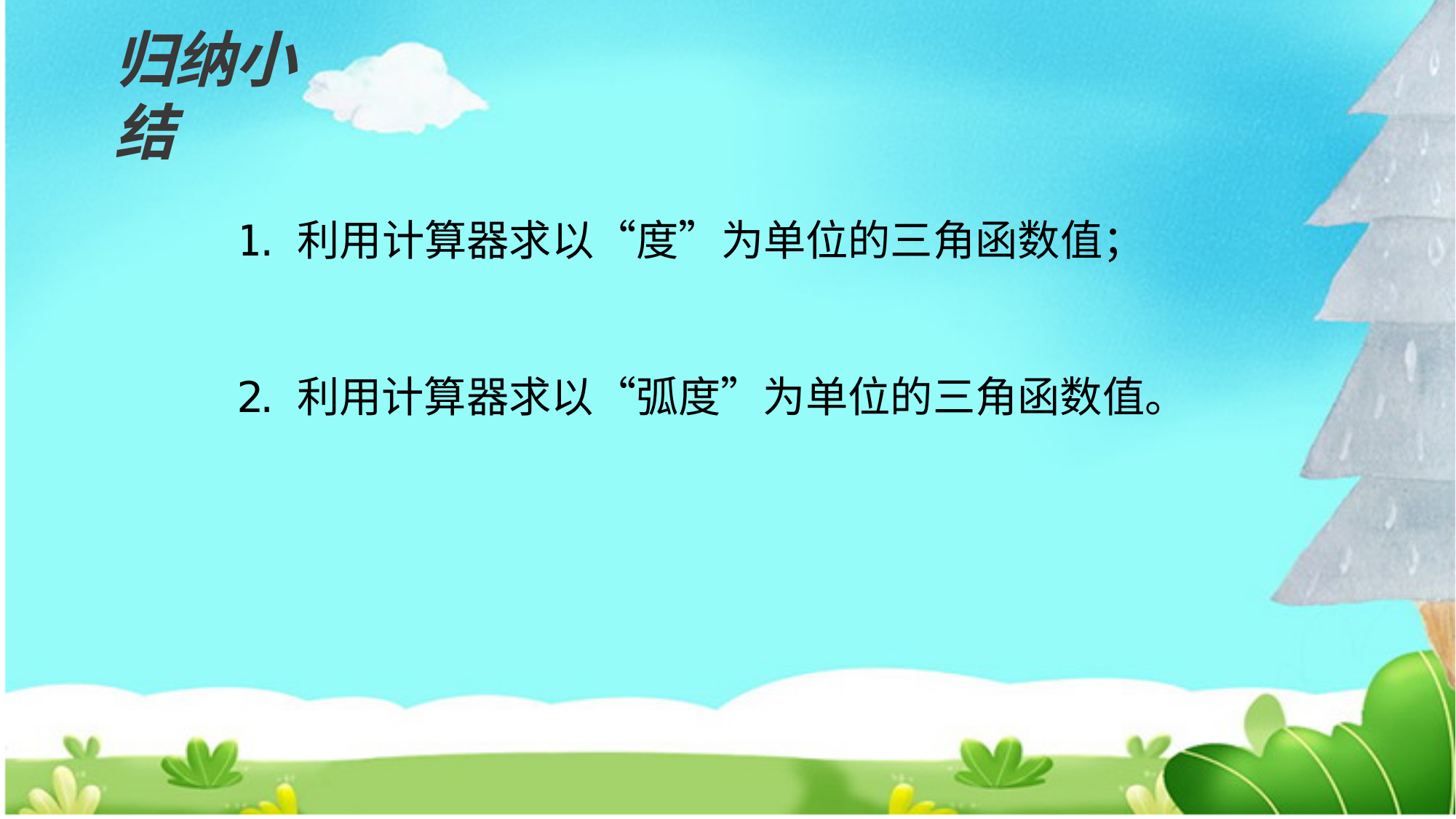

归纳小结
1. 利用计算器求以“度”为单位的三角函数值；
2. 利用计算器求以“弧度”为单位的三角函数值。